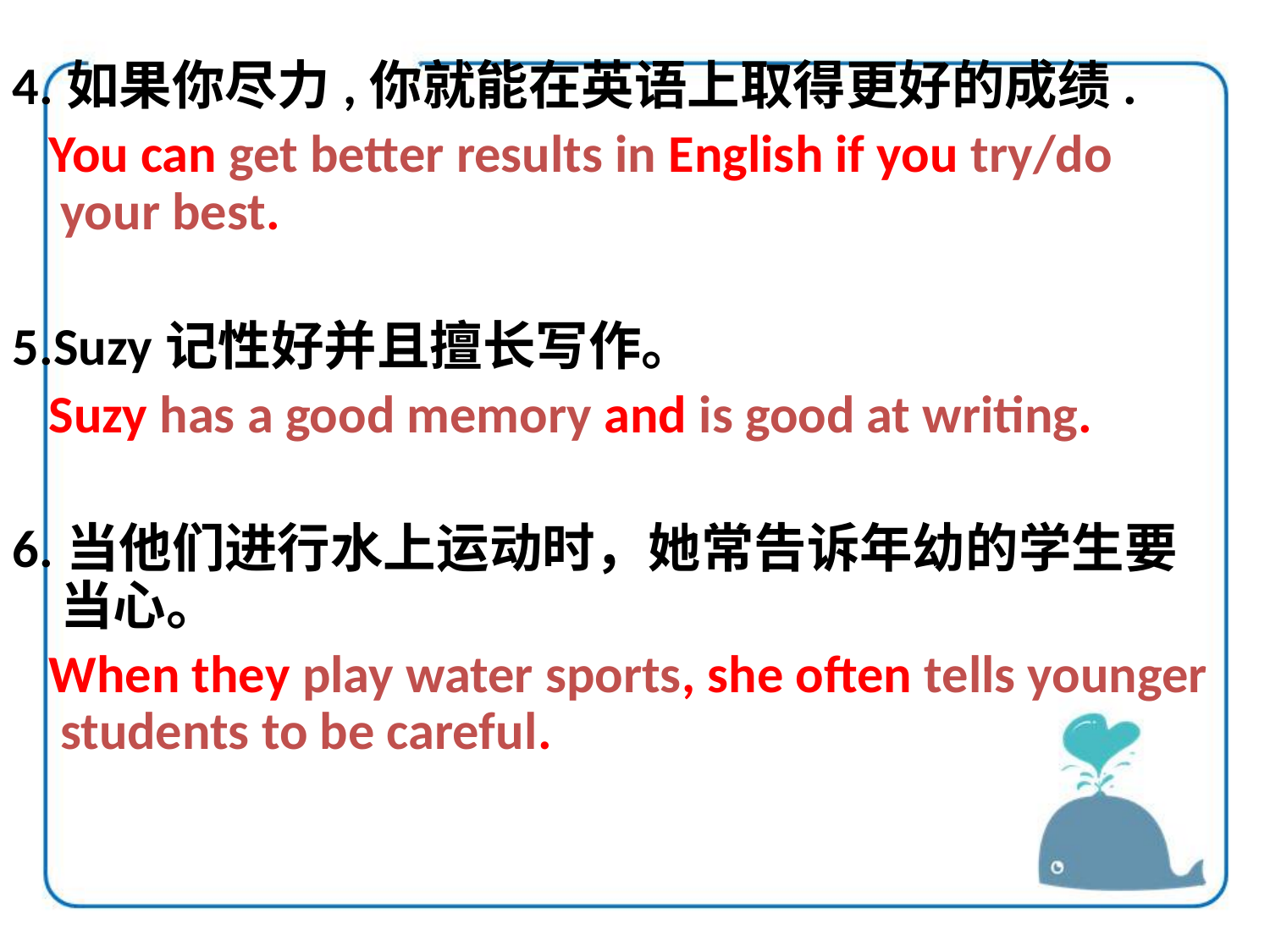

4.如果你尽力,你就能在英语上取得更好的成绩.
   You can get better results in English if you try/do your best.

5.Suzy记性好并且擅长写作。
   Suzy has a good memory and is good at writing.

6.当他们进行水上运动时，她常告诉年幼的学生要当心。
   When they play water sports, she often tells younger students to be careful.